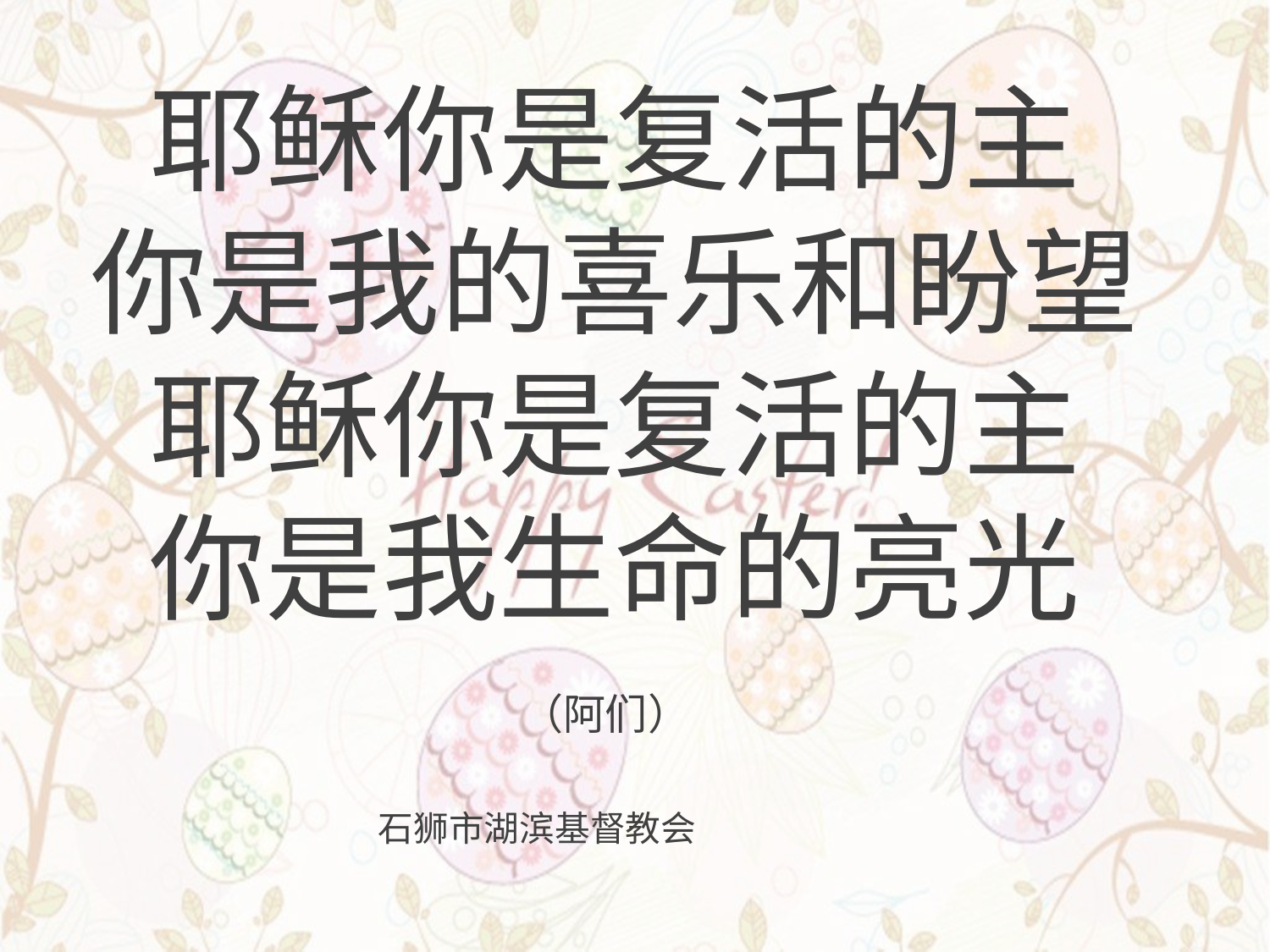

耶稣你是复活的主
你是我的喜乐和盼望
耶稣你是复活的主
你是我生命的亮光
（阿们）
石狮市湖滨基督教会